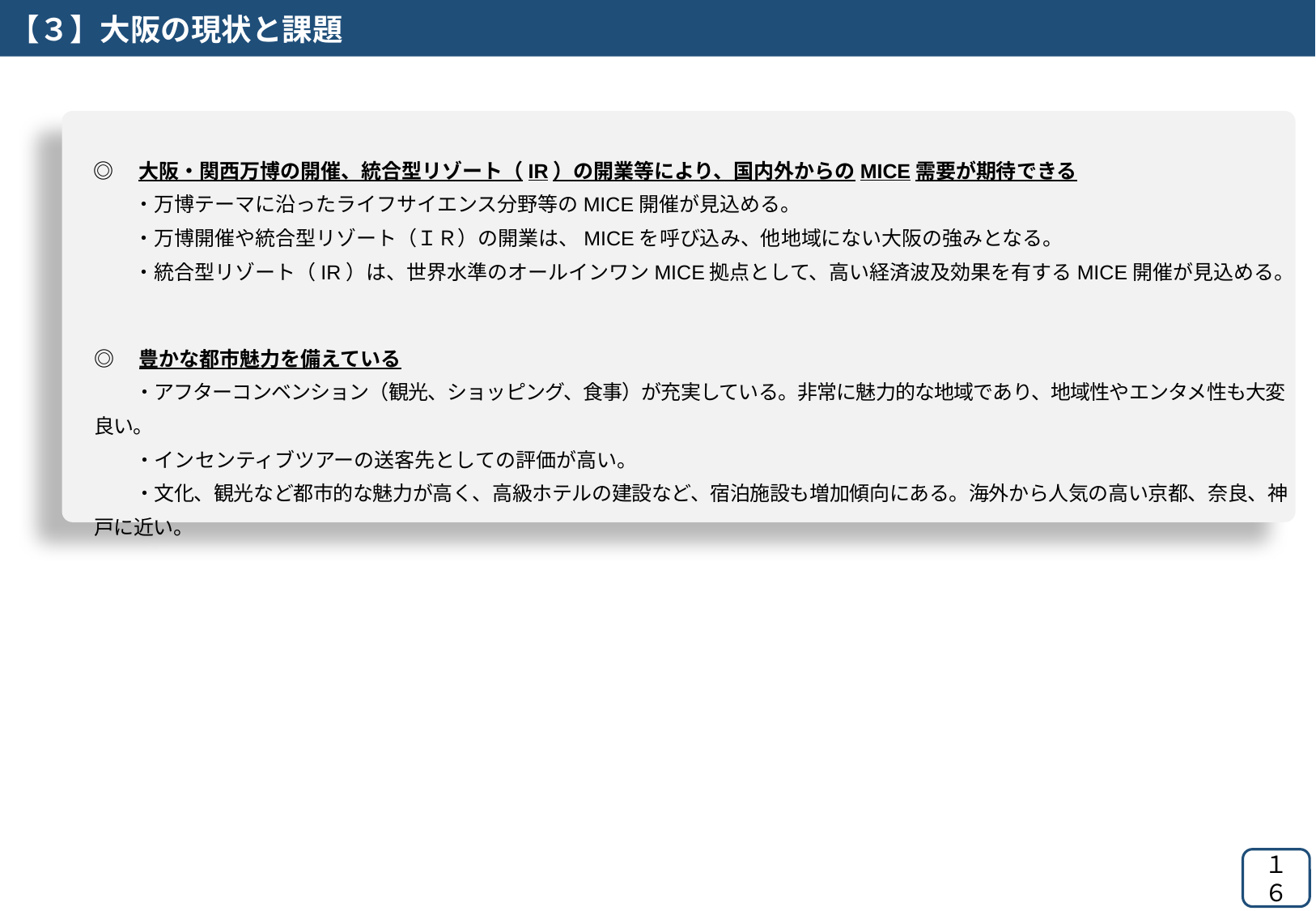

【３】大阪の現状と課題

◎　大阪・関西万博の開催、統合型リゾート（IR）の開業等により、国内外からのMICE需要が期待できる
　　・万博テーマに沿ったライフサイエンス分野等のMICE開催が見込める。
　　・万博開催や統合型リゾート（ＩＲ）の開業は、MICEを呼び込み、他地域にない大阪の強みとなる。
　　・統合型リゾート（IR）は、世界水準のオールインワンMICE拠点として、高い経済波及効果を有するMICE開催が見込める。
◎　豊かな都市魅力を備えている
　　・アフターコンベンション（観光、ショッピング、食事）が充実している。非常に魅力的な地域であり、地域性やエンタメ性も大変良い。
　　・インセンティブツアーの送客先としての評価が高い。
　　・文化、観光など都市的な魅力が高く、高級ホテルの建設など、宿泊施設も増加傾向にある。海外から人気の高い京都、奈良、神戸に近い。

１６